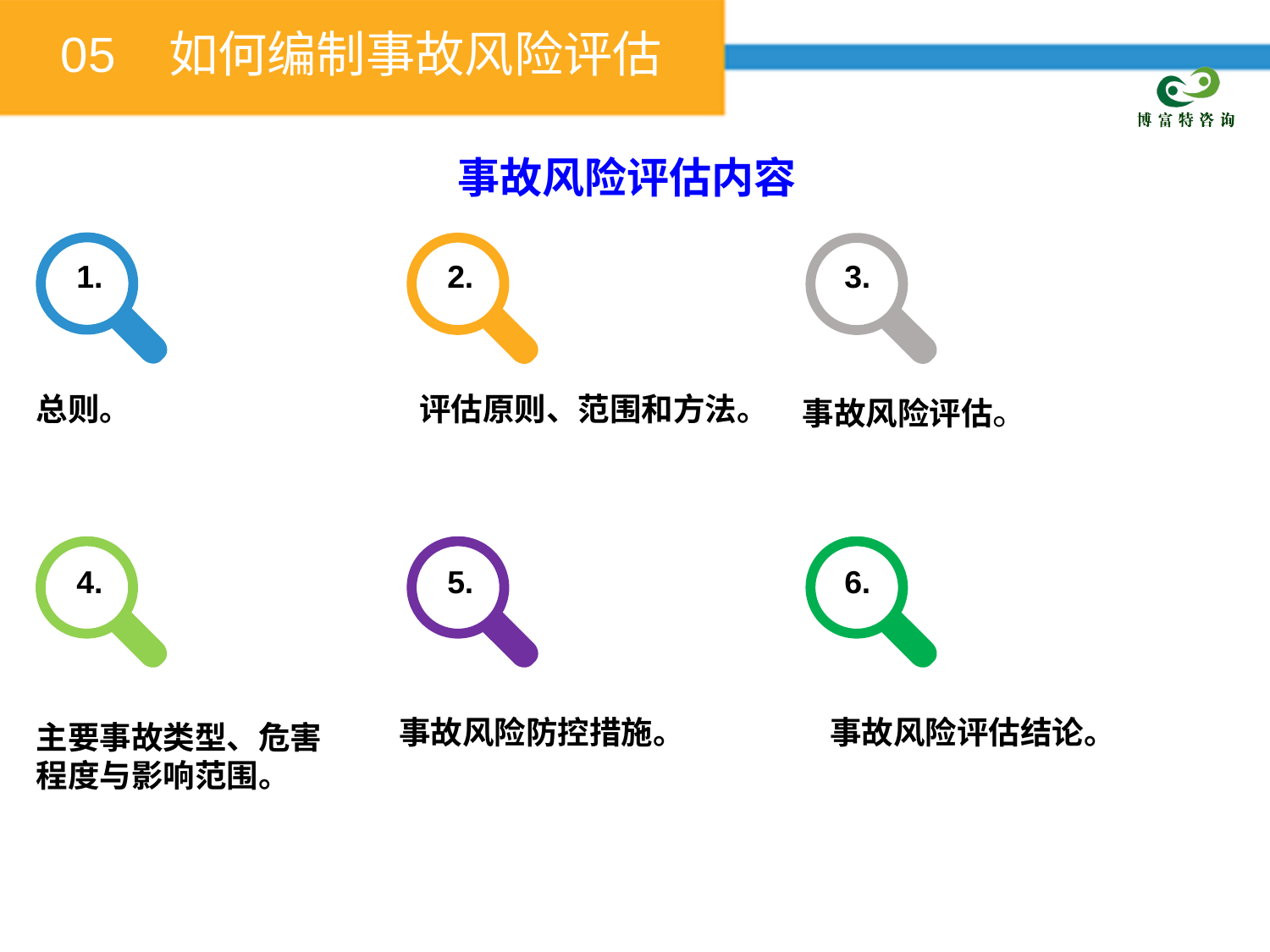

05   如何编制事故风险评估
事故风险评估内容

1.
2.
3.
总则。
评估原则、范围和方法。
事故风险评估。

4.
5.
6.
事故风险防控措施。
事故风险评估结论。
主要事故类型、危害程度与影响范围。